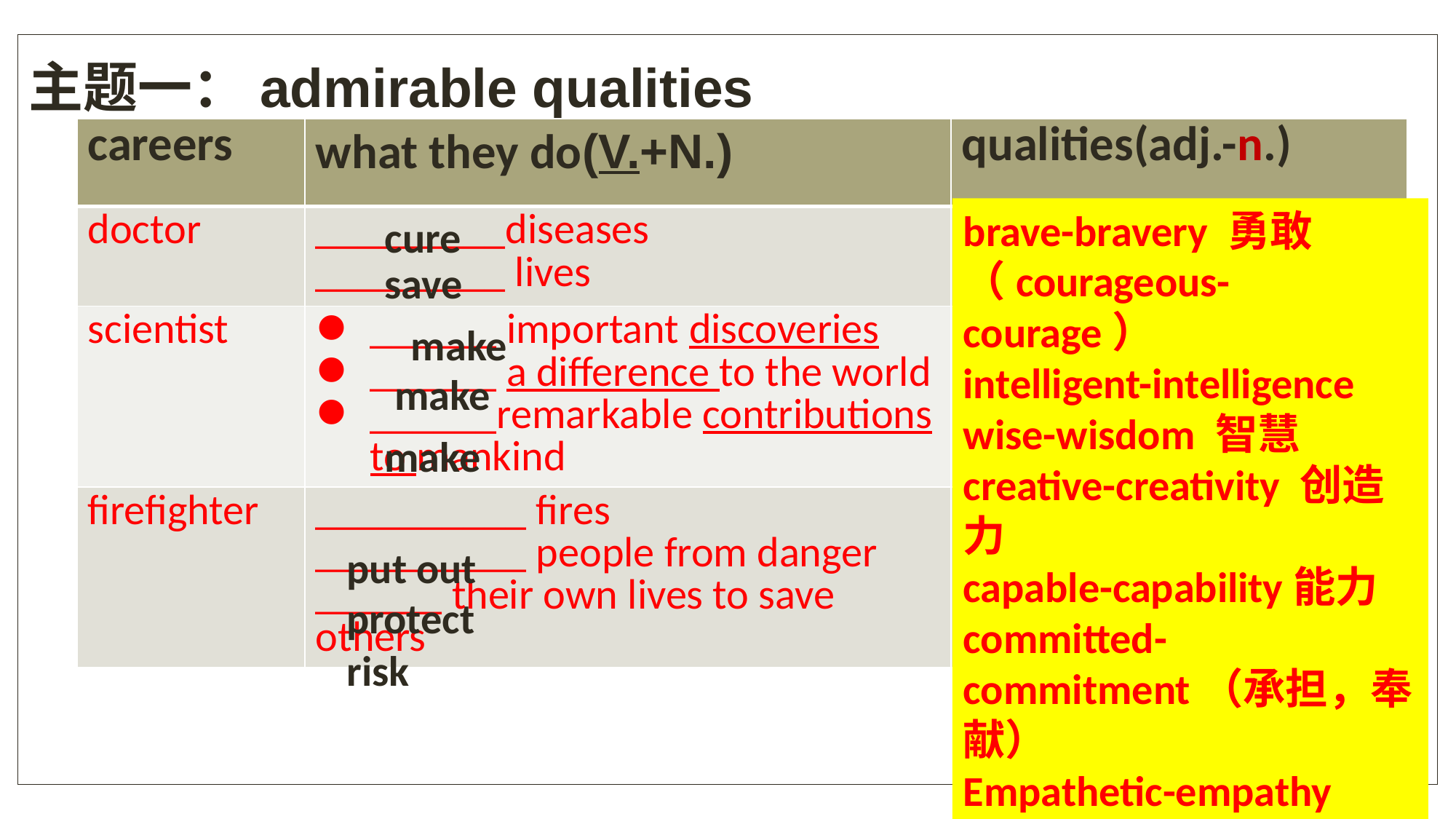

主题一：admirable qualities

| careers | what they do(V.+N.) | qualities(adj.-n.) |
| --- | --- | --- |
| doctor | \_\_\_\_\_\_\_\_\_diseases \_\_\_\_\_\_\_\_\_ lives |  |
| scientist | \_\_\_\_\_\_ important discoveries \_\_\_\_\_\_ a difference to the world \_\_\_\_\_\_remarkable contributions to mankind |  |
| firefighter | \_\_\_\_\_\_\_\_\_\_ fires \_\_\_\_\_\_\_\_\_\_ people from danger \_\_\_\_\_\_ their own lives to save others |  |
brave-bravery 勇敢（courageous-courage）
intelligent-intelligence
wise-wisdom 智慧
creative-creativity 创造力
capable-capability能力
committed-commitment（承担，奉献）
Empathetic-empathy（同情）
cure
save
make
make
make
put out
protect
risk